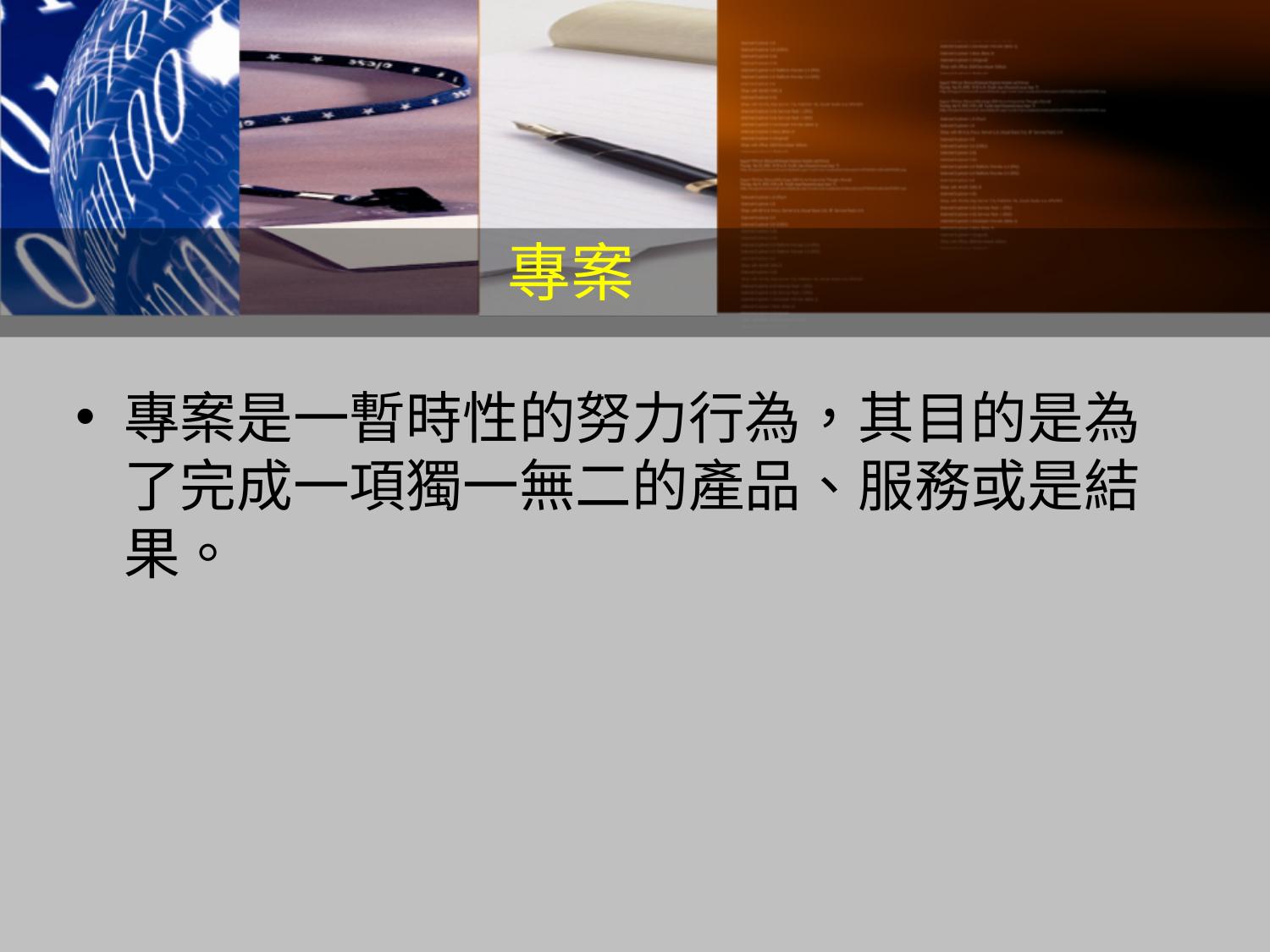

專案
專案是一暫時性的努力行為，其目的是為了完成一項獨一無二的產品、服務或是結果。